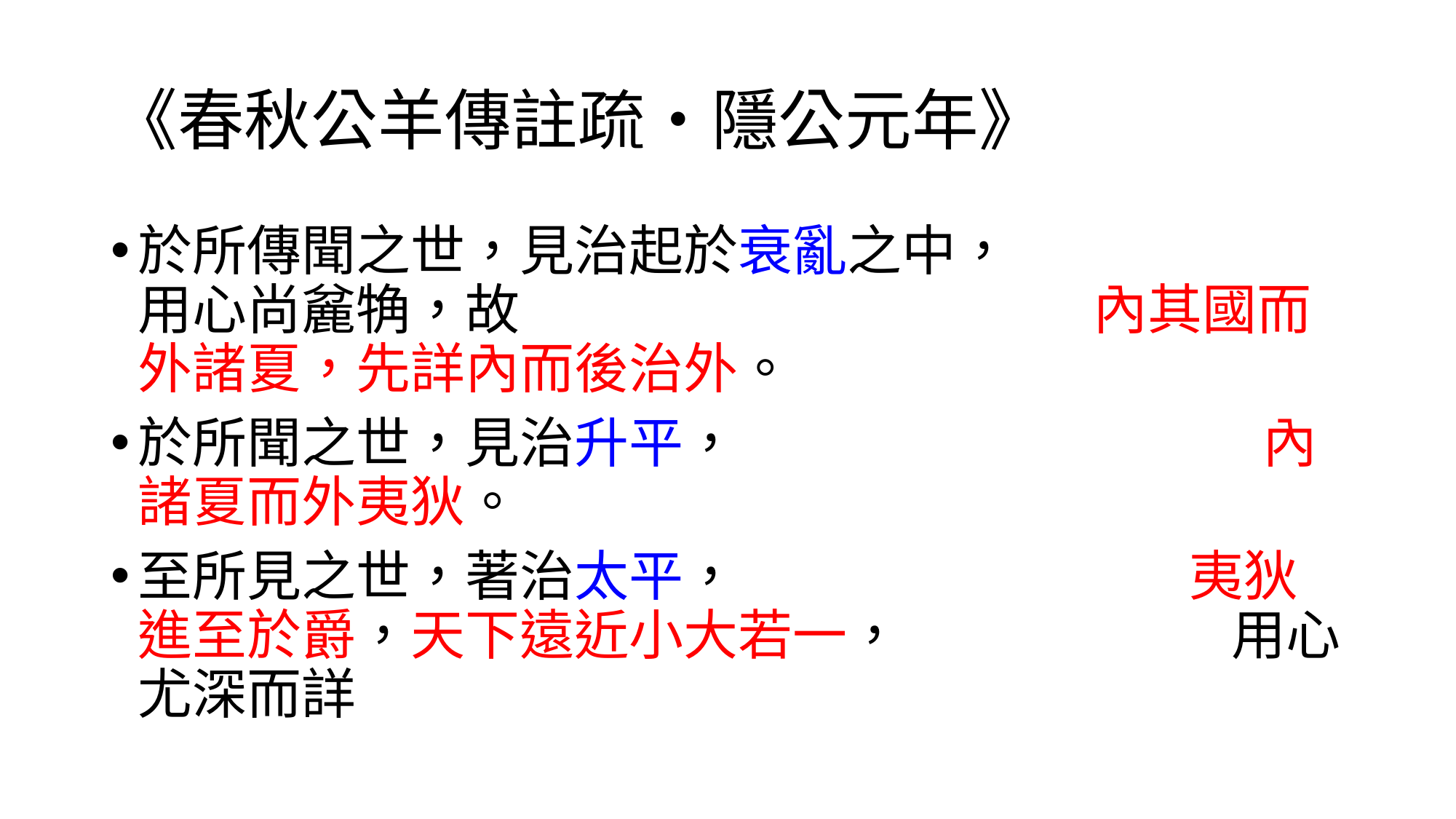

# 《春秋公羊傳註疏‧隱公元年》
於所傳聞之世，見治起於衰亂之中，                          用心尚麄觕，故                                               內其國而外諸夏，先詳內而後治外。
於所聞之世，見治升平，                                           內諸夏而外夷狄。
至所見之世，著治太平，                                     夷狄進至於爵，天下遠近小大若一，                           用心尤深而詳